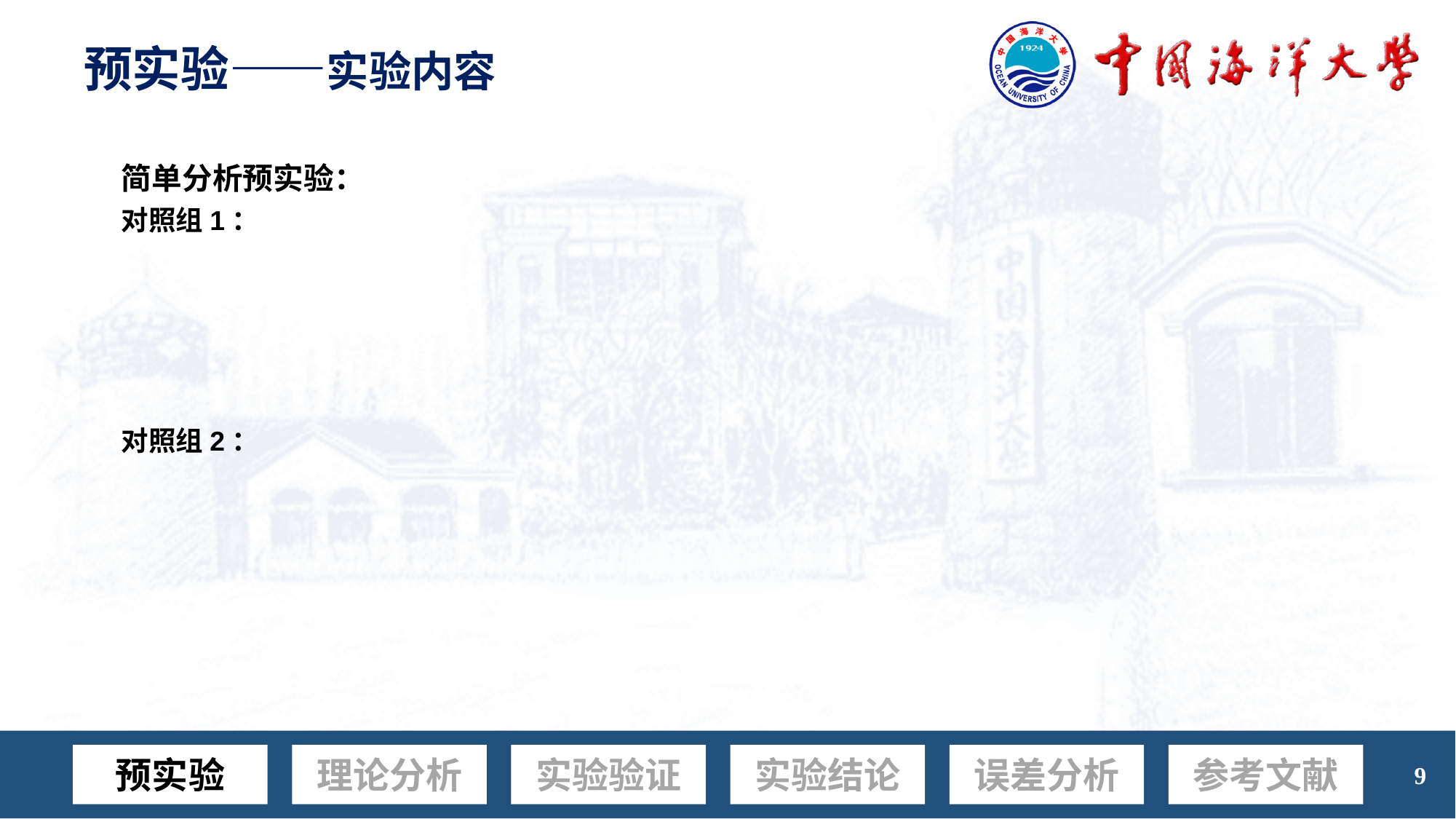

预实验——实验内容

简单分析预实验：
对照组1：
对照组2：
实验结论
误差分析
参考文献
# 预实验
理论分析
实验验证
9